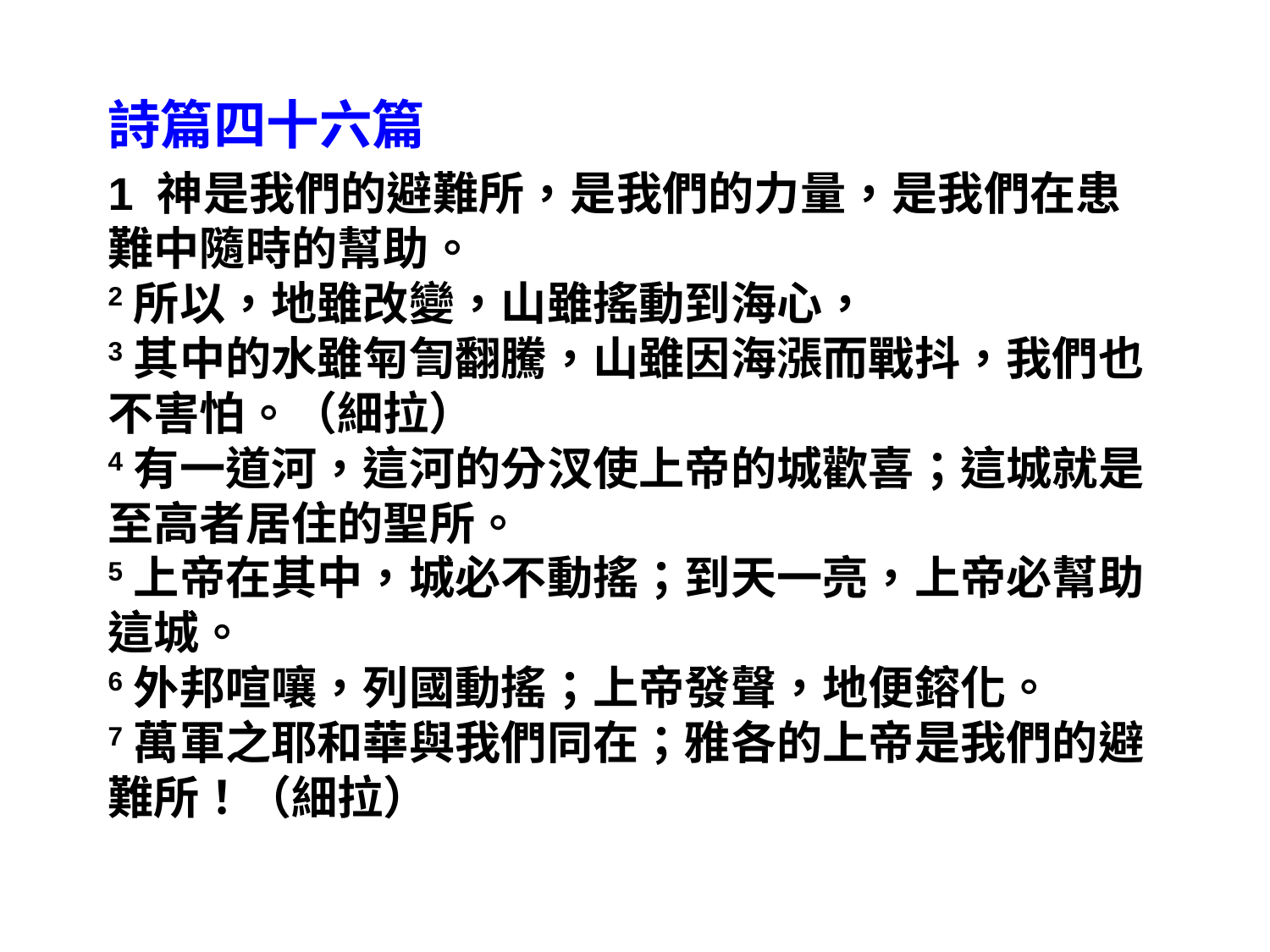

詩篇四十六篇
1 神是我們的避難所，是我們的力量，是我們在患難中隨時的幫助。
2所以，地雖改變，山雖搖動到海心，
3其中的水雖匉訇翻騰，山雖因海漲而戰抖，我們也不害怕。（細拉）
4有一道河，這河的分汊使上帝的城歡喜；這城就是至高者居住的聖所。
5上帝在其中，城必不動搖；到天一亮，上帝必幫助這城。
6外邦喧嚷，列國動搖；上帝發聲，地便鎔化。
7萬軍之耶和華與我們同在；雅各的上帝是我們的避難所！（細拉）